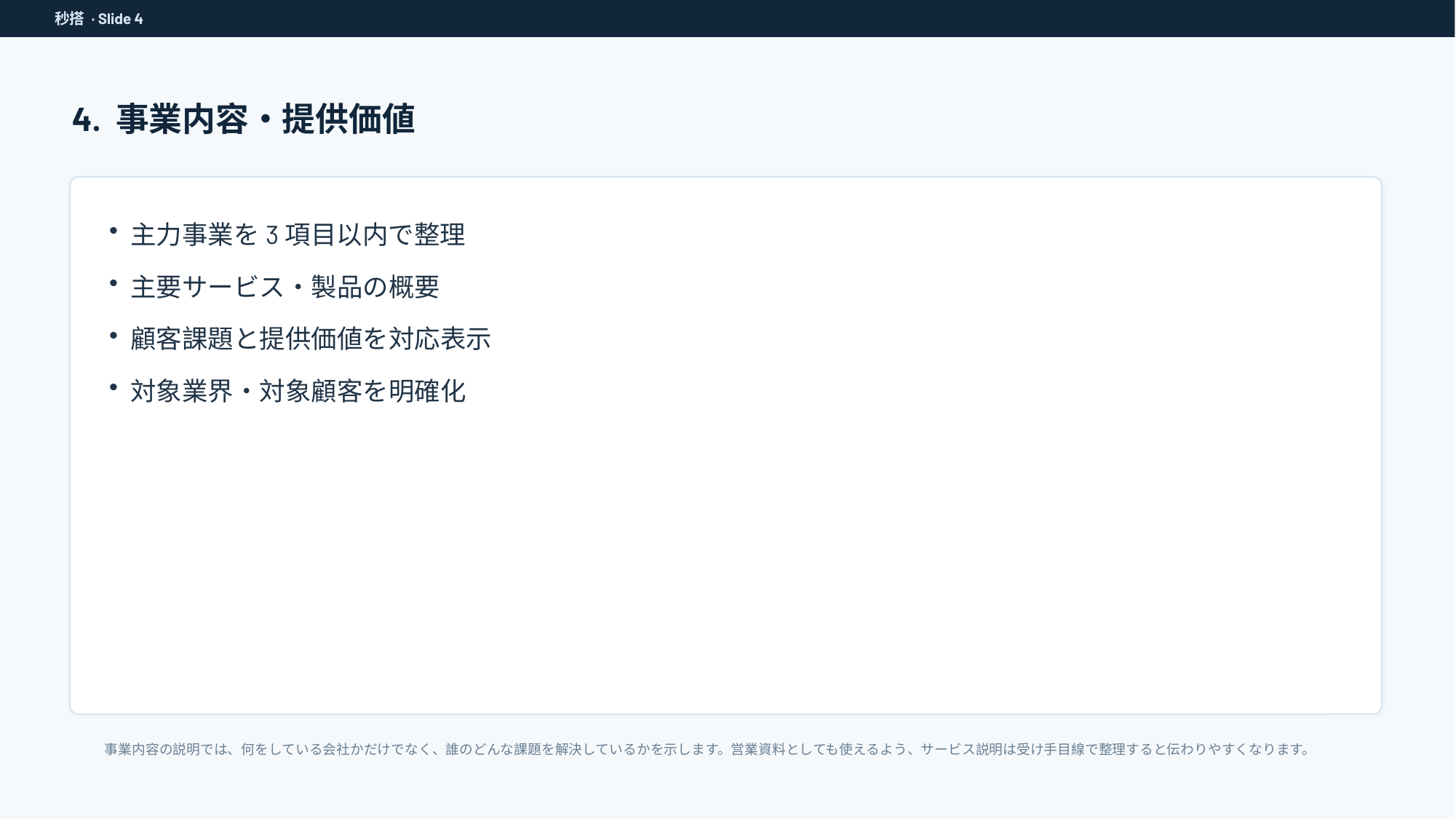

秒搭 · Slide 4
4. 事業内容・提供価値

主力事業を3項目以内で整理
主要サービス・製品の概要
顧客課題と提供価値を対応表示
対象業界・対象顧客を明確化
事業内容の説明では、何をしている会社かだけでなく、誰のどんな課題を解決しているかを示します。営業資料としても使えるよう、サービス説明は受け手目線で整理すると伝わりやすくなります。